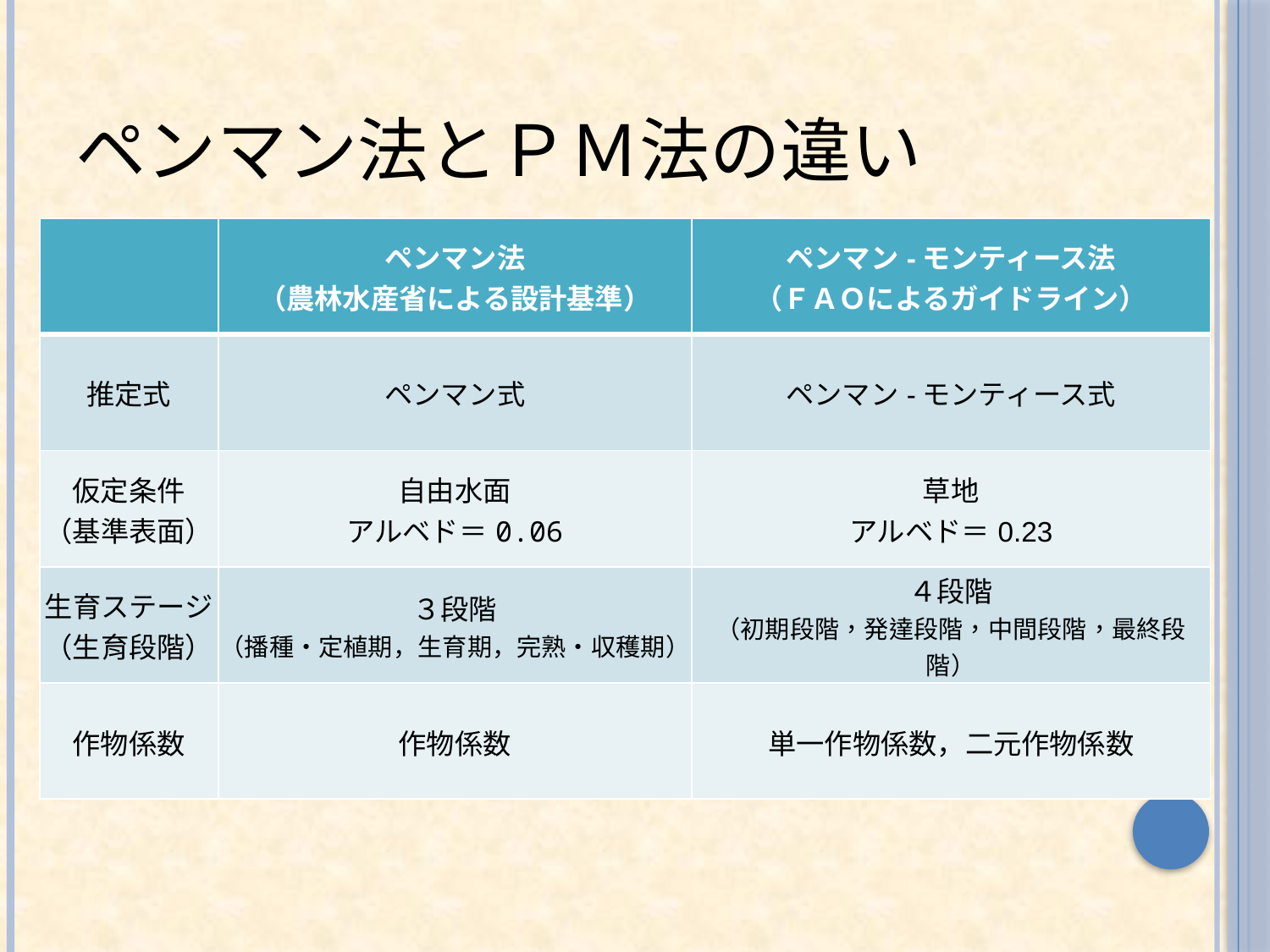

# ペンマン法とＰＭ法の違い
|  | ペンマン法 （農林水産省による設計基準） | ペンマン-モンティース法 （ＦＡＯによるガイドライン） |
| --- | --- | --- |
| 推定式 | ペンマン式 | ペンマン-モンティース式 |
| 仮定条件 （基準表面） | 自由水面 アルベド＝0.06 | 草地 アルベド＝0.23 |
| 生育ステージ （生育段階） | ３段階 （播種・定植期，生育期，完熟・収穫期） | ４段階 （初期段階，発達段階，中間段階，最終段階） |
| 作物係数 | 作物係数 | 単一作物係数，二元作物係数 |